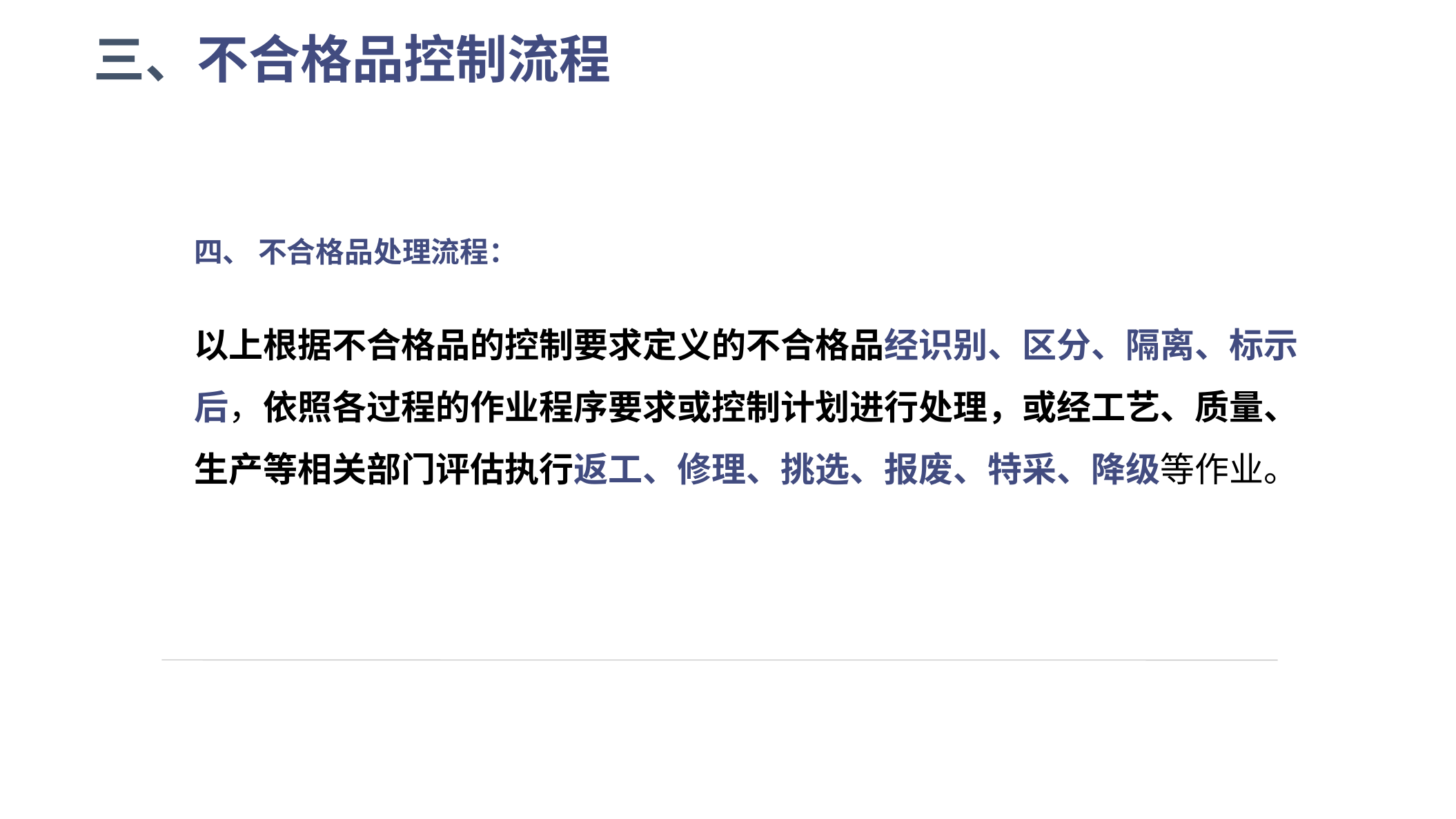

三、不合格品控制流程
四、 不合格品处理流程：

以上根据不合格品的控制要求定义的不合格品经识别、区分、隔离、标示后，依照各过程的作业程序要求或控制计划进行处理，或经工艺、质量、生产等相关部门评估执行返工、修理、挑选、报废、特采、降级等作业。